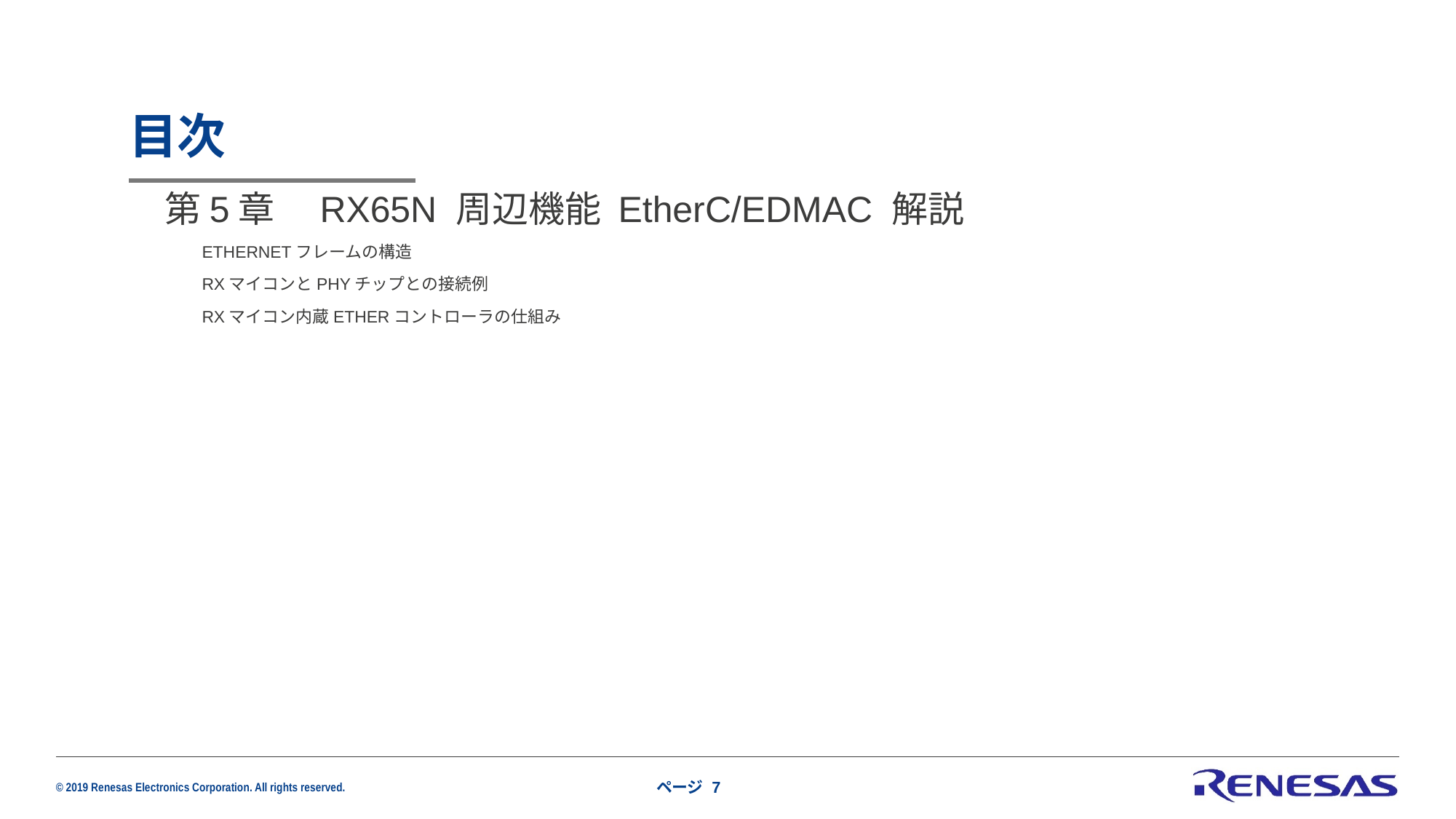

# 目次
第5章　RX65N 周辺機能 EtherC/EDMAC 解説
　　Ethernetフレームの構造
　　RXマイコンとPHYチップとの接続例
　　RXマイコン内蔵Etherコントローラの仕組み
ページ 7